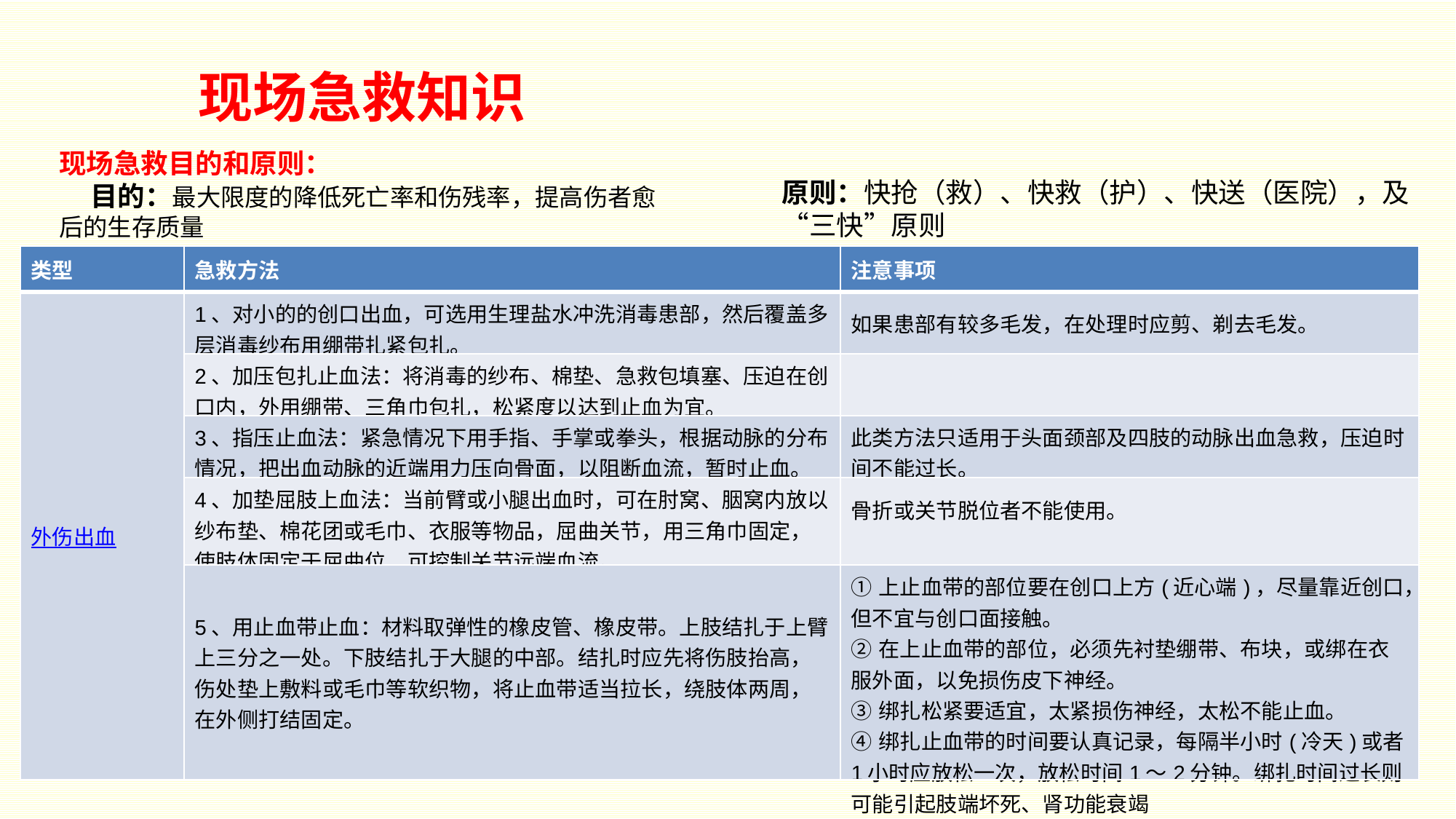

现场急救知识
现场急救目的和原则：
    目的：最大限度的降低死亡率和伤残率，提高伤者愈后的生存质量
原则：快抢（救）、快救（护）、快送（医院），及“三快”原则
| 类型 | 急救方法 | 注意事项 |
| --- | --- | --- |
| 外伤出血 | 1、对小的的创口出血，可选用生理盐水冲洗消毒患部，然后覆盖多层消毒纱布用绷带扎紧包扎。 | 如果患部有较多毛发，在处理时应剪、剃去毛发。 |
|  | 2、加压包扎止血法：将消毒的纱布、棉垫、急救包填塞、压迫在创口内，外用绷带、三角巾包扎，松紧度以达到止血为宜。 |  |
|  | 3、指压止血法：紧急情况下用手指、手掌或拳头，根据动脉的分布情况，把出血动脉的近端用力压向骨面，以阻断血流，暂时止血。 | 此类方法只适用于头面颈部及四肢的动脉出血急救，压迫时间不能过长。 |
|  | 4、加垫屈肢上血法：当前臂或小腿出血时，可在肘窝、胭窝内放以纱布垫、棉花团或毛巾、衣服等物品，屈曲关节，用三角巾固定，使肢体固定于屈曲位，可控制关节远端血流。 | 骨折或关节脱位者不能使用。 |
|  | 5、用止血带止血：材料取弹性的橡皮管、橡皮带。上肢结扎于上臂上三分之一处。下肢结扎于大腿的中部。结扎时应先将伤肢抬高，伤处垫上敷料或毛巾等软织物，将止血带适当拉长，绕肢体两周，在外侧打结固定。 | ①上止血带的部位要在创口上方(近心端)，尽量靠近创口，但不宜与创口面接触。 ②在上止血带的部位，必须先衬垫绷带、布块，或绑在衣服外面，以免损伤皮下神经。 ③绑扎松紧要适宜，太紧损伤神经，太松不能止血。 ④绑扎止血带的时间要认真记录，每隔半小时(冷天)或者1小时应放松一次，放松时间1～2分钟。绑扎时间过长则可能引起肢端坏死、肾功能衰竭 |